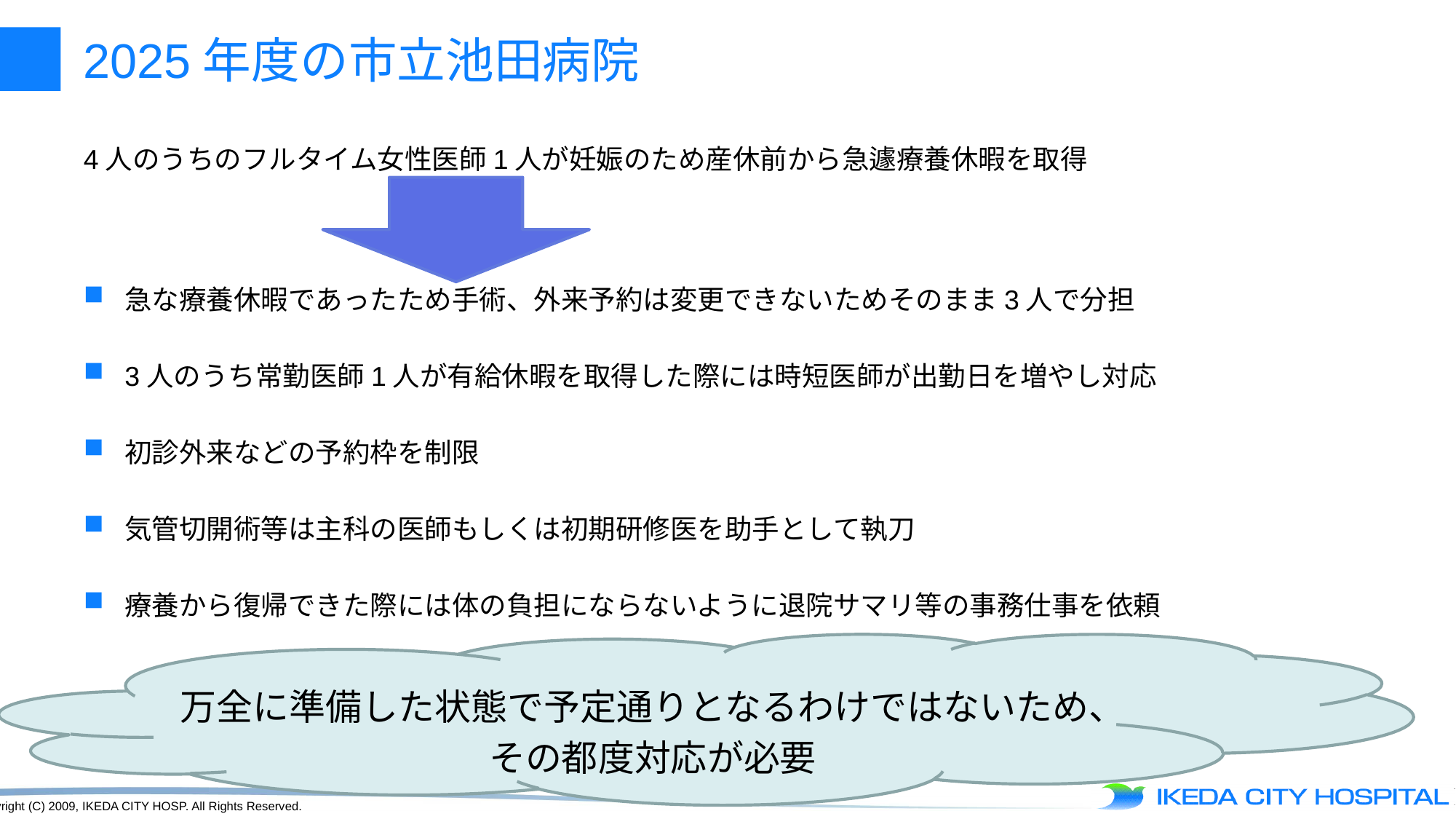

# 2025年度の市立池田病院
4人のうちのフルタイム女性医師1人が妊娠のため産休前から急遽療養休暇を取得

急な療養休暇であったため手術、外来予約は変更できないためそのまま3人で分担

3人のうち常勤医師1人が有給休暇を取得した際には時短医師が出勤日を増やし対応

初診外来などの予約枠を制限

気管切開術等は主科の医師もしくは初期研修医を助手として執刀

療養から復帰できた際には体の負担にならないように退院サマリ等の事務仕事を依頼

万全に準備した状態で予定通りとなるわけではないため、
その都度対応が必要